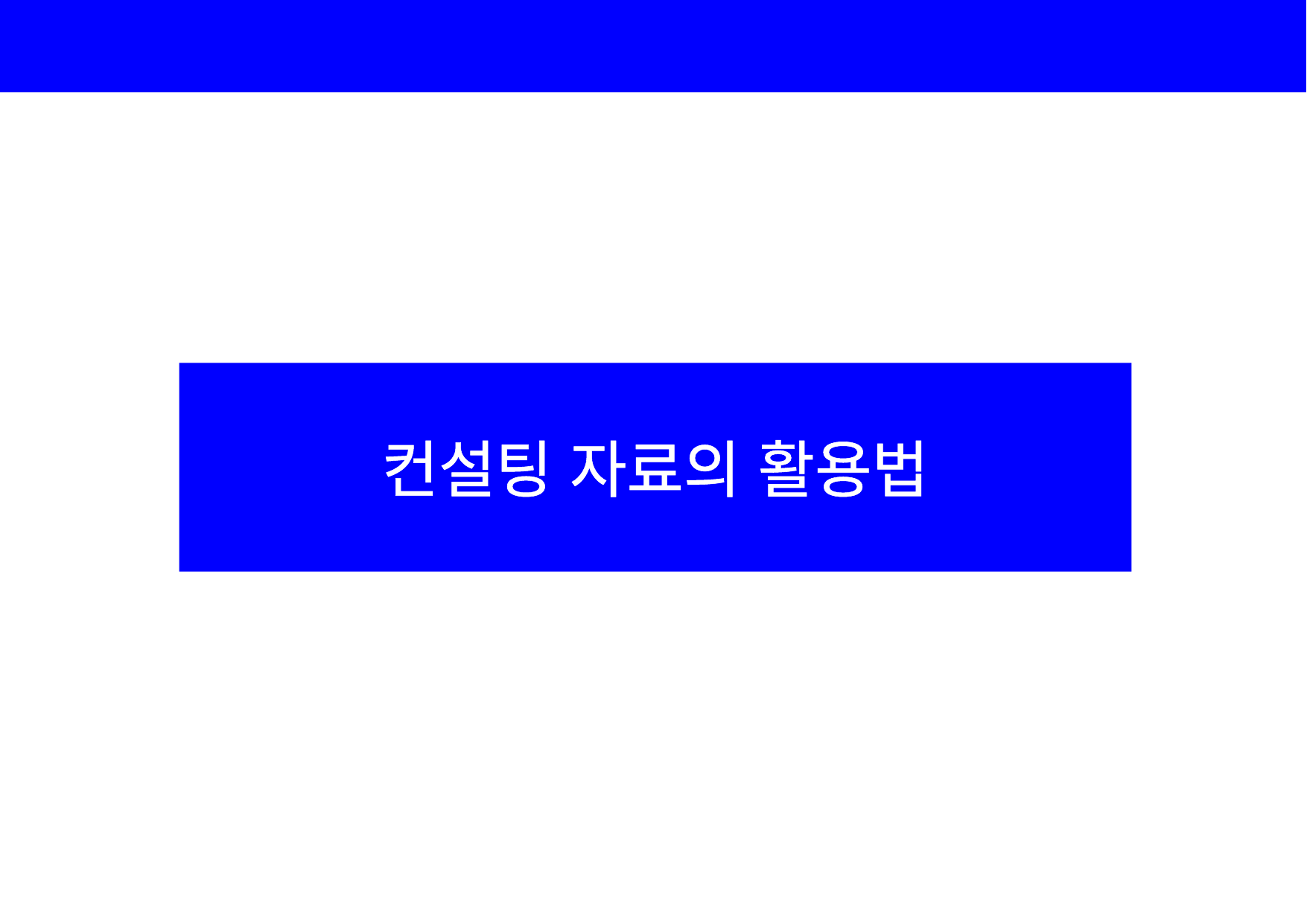

|  |
| --- |

컨설팅 자료의 활용법